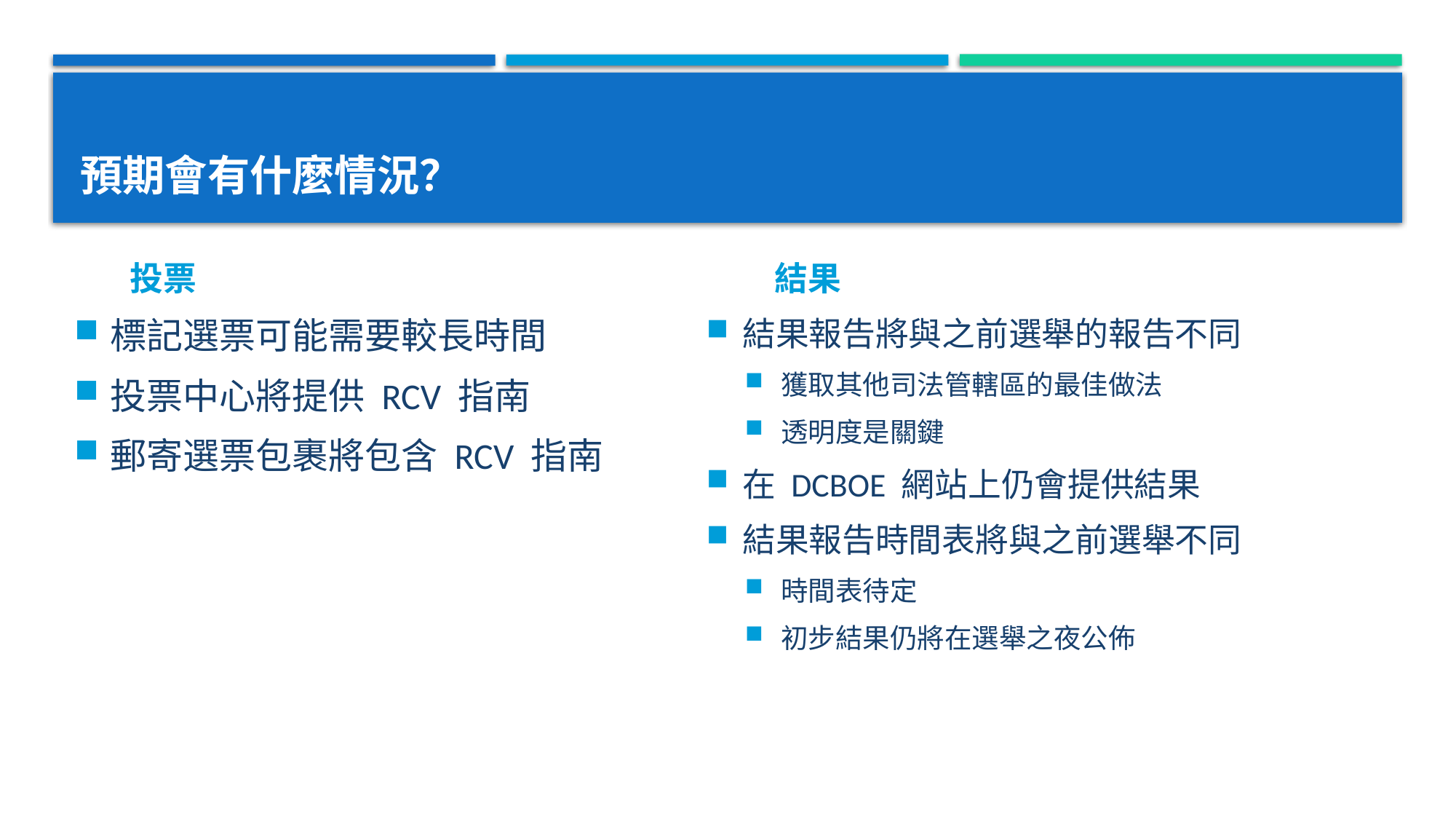

# 預期會有什麼情況？
結果
投票
標記選票可能需要較長時間
投票中心將提供 RCV 指南
郵寄選票包裹將包含 RCV 指南

結果報告將與之前選舉的報告不同
獲取其他司法管轄區的最佳做法
透明度是關鍵
在 DCBOE 網站上仍會提供結果
結果報告時間表將與之前選舉不同
時間表待定
初步結果仍將在選舉之夜公佈